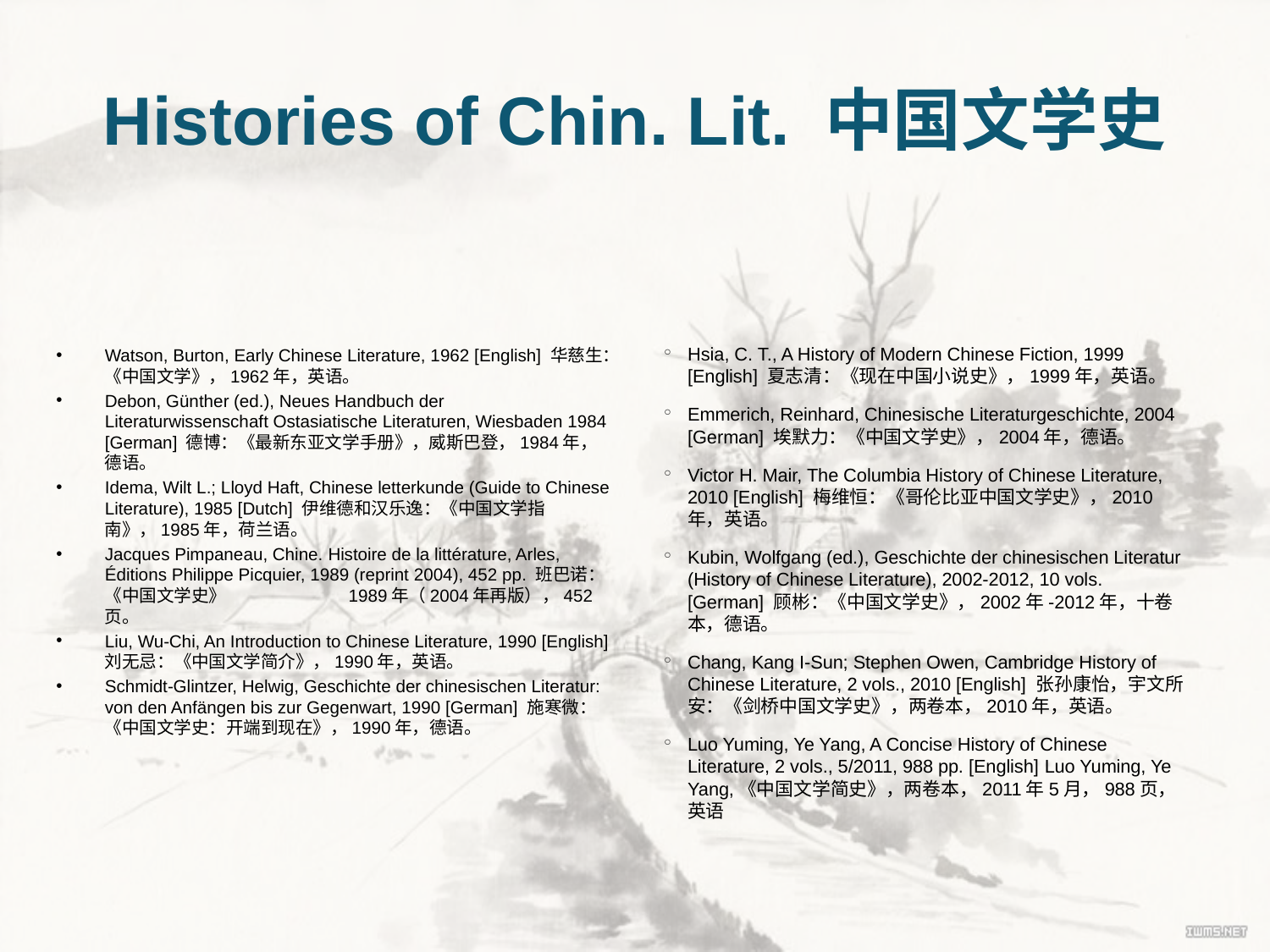

# Histories of Chin. Lit. 中国文学史
Watson, Burton, Early Chinese Literature, 1962 [English] 华慈生：《中国文学》，1962年，英语。
Debon, Günther (ed.), Neues Handbuch der Literaturwissenschaft Ostasiatische Literaturen, Wiesbaden 1984 [German] 德博：《最新东亚文学手册》，威斯巴登，1984年，德语。
Idema, Wilt L.; Lloyd Haft, Chinese letterkunde (Guide to Chinese Literature), 1985 [Dutch] 伊维德和汉乐逸：《中国文学指南》，1985年，荷兰语。
Jacques Pimpaneau, Chine. Histoire de la littérature, Arles, Éditions Philippe Picquier, 1989 (reprint 2004), 452 pp. 班巴诺：《中国文学史》                               1989年（2004年再版），452页。
Liu, Wu-Chi, An Introduction to Chinese Literature, 1990 [English] 刘无忌：《中国文学简介》，1990年，英语。
Schmidt-Glintzer, Helwig, Geschichte der chinesischen Literatur: von den Anfängen bis zur Gegenwart, 1990 [German] 施寒微：《中国文学史：开端到现在》，1990年，德语。
Hsia, C. T., A History of Modern Chinese Fiction, 1999 [English] 夏志清：《现在中国小说史》，1999年，英语。
Emmerich, Reinhard, Chinesische Literaturgeschichte, 2004 [German] 埃默力：《中国文学史》，2004年，德语。
Victor H. Mair, The Columbia History of Chinese Literature, 2010 [English] 梅维恒：《哥伦比亚中国文学史》，2010年，英语。
Kubin, Wolfgang (ed.), Geschichte der chinesischen Literatur (History of Chinese Literature), 2002-2012, 10 vols. [German] 顾彬：《中国文学史》，2002年-2012年，十卷本，德语。
Chang, Kang I-Sun; Stephen Owen, Cambridge History of Chinese Literature, 2 vols., 2010 [English] 张孙康怡，宇文所安：《剑桥中国文学史》，两卷本，2010年，英语。
Luo Yuming, Ye Yang, A Concise History of Chinese Literature, 2 vols., 5/2011, 988 pp. [English] Luo Yuming, Ye Yang,《中国文学简史》，两卷本，2011年5月，988页，英语